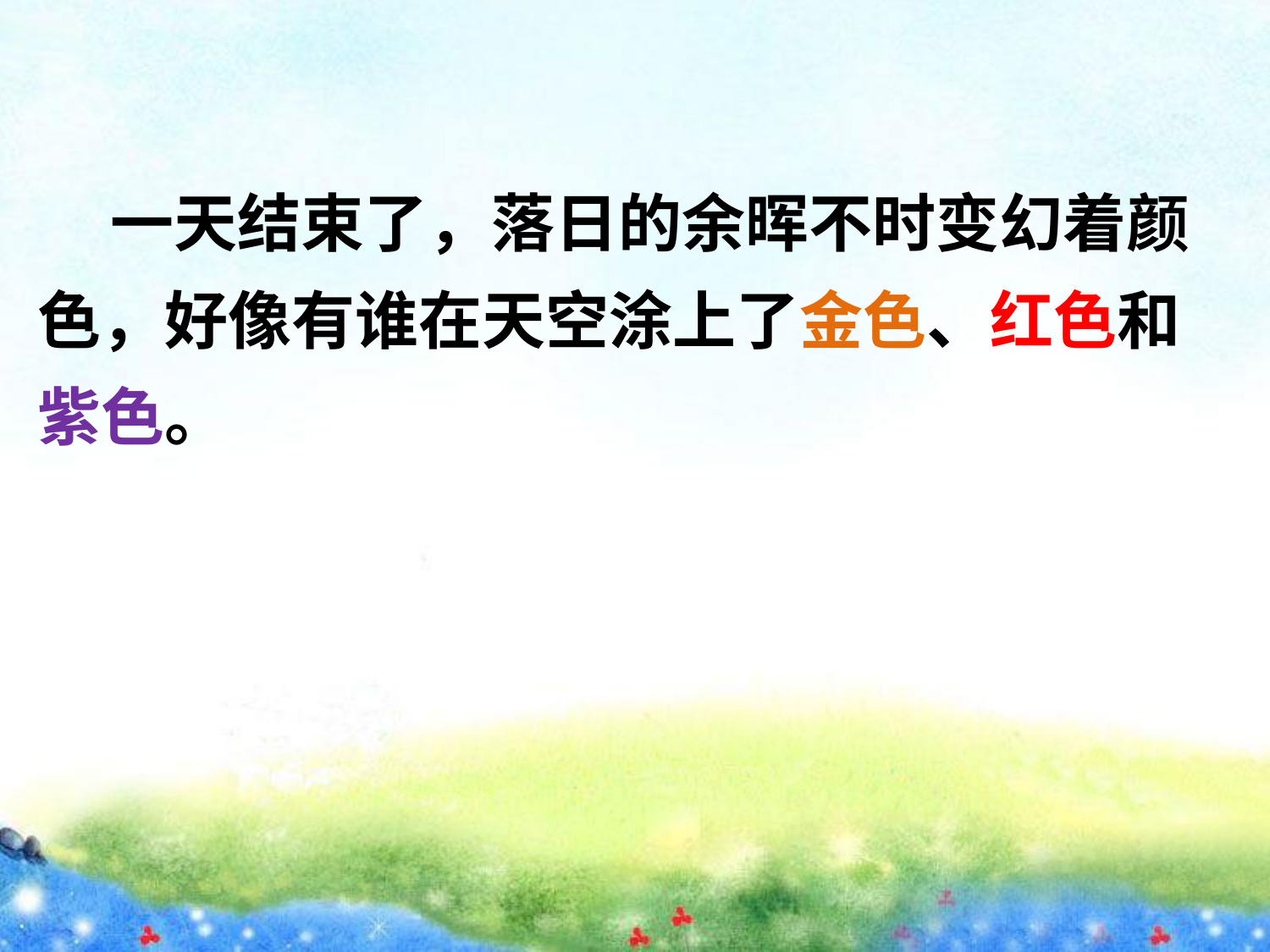

一天结束了，落日的余晖不时变幻着颜色，好像有谁在天空涂上了金色、红色和紫色。